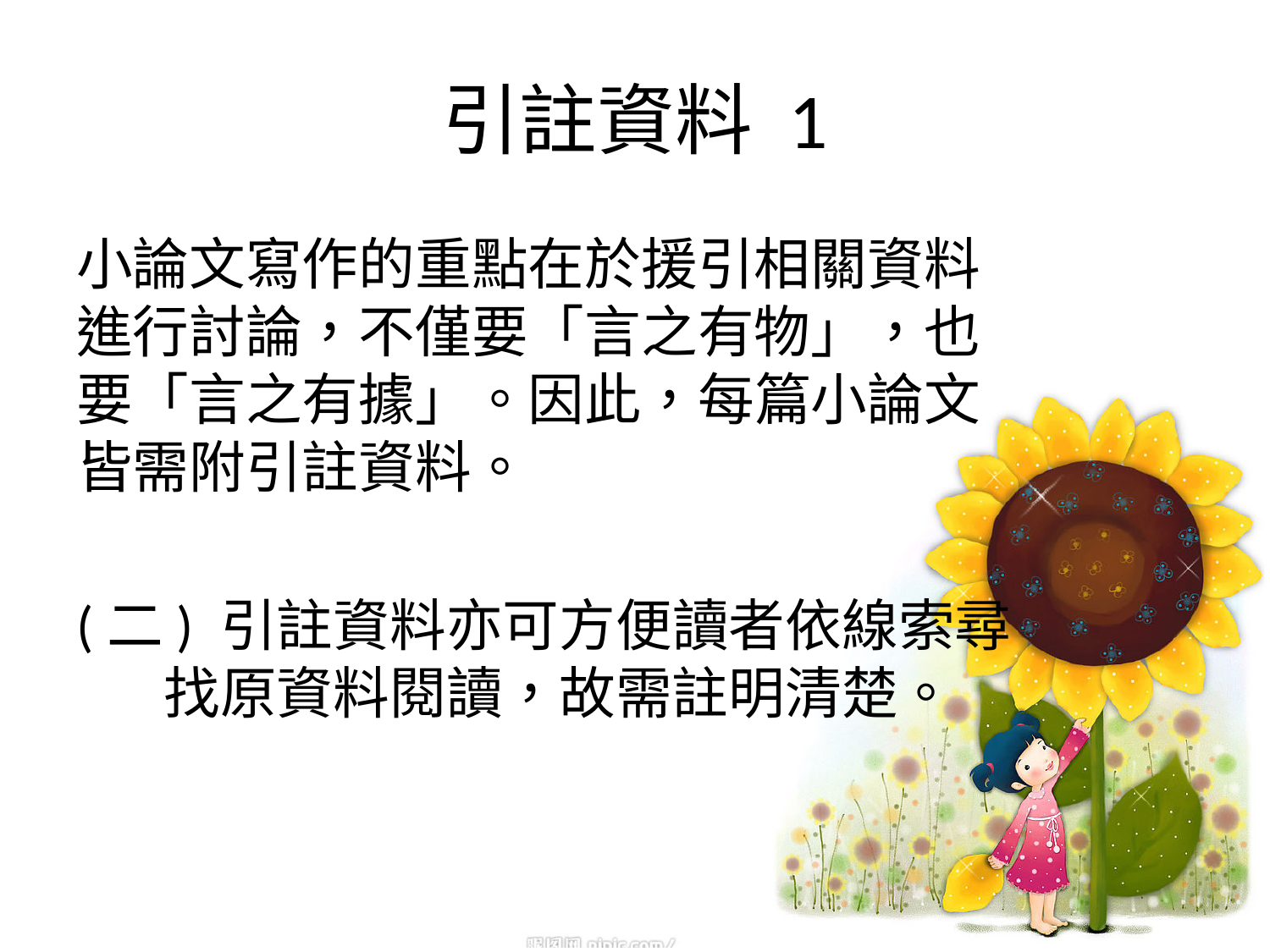

# 引註資料 1
小論文寫作的重點在於援引相關資料進行討論，不僅要「言之有物」，也要「言之有據」。因此，每篇小論文皆需附引註資料。

(二) 引註資料亦可方便讀者依線索尋找原資料閱讀，故需註明清楚。